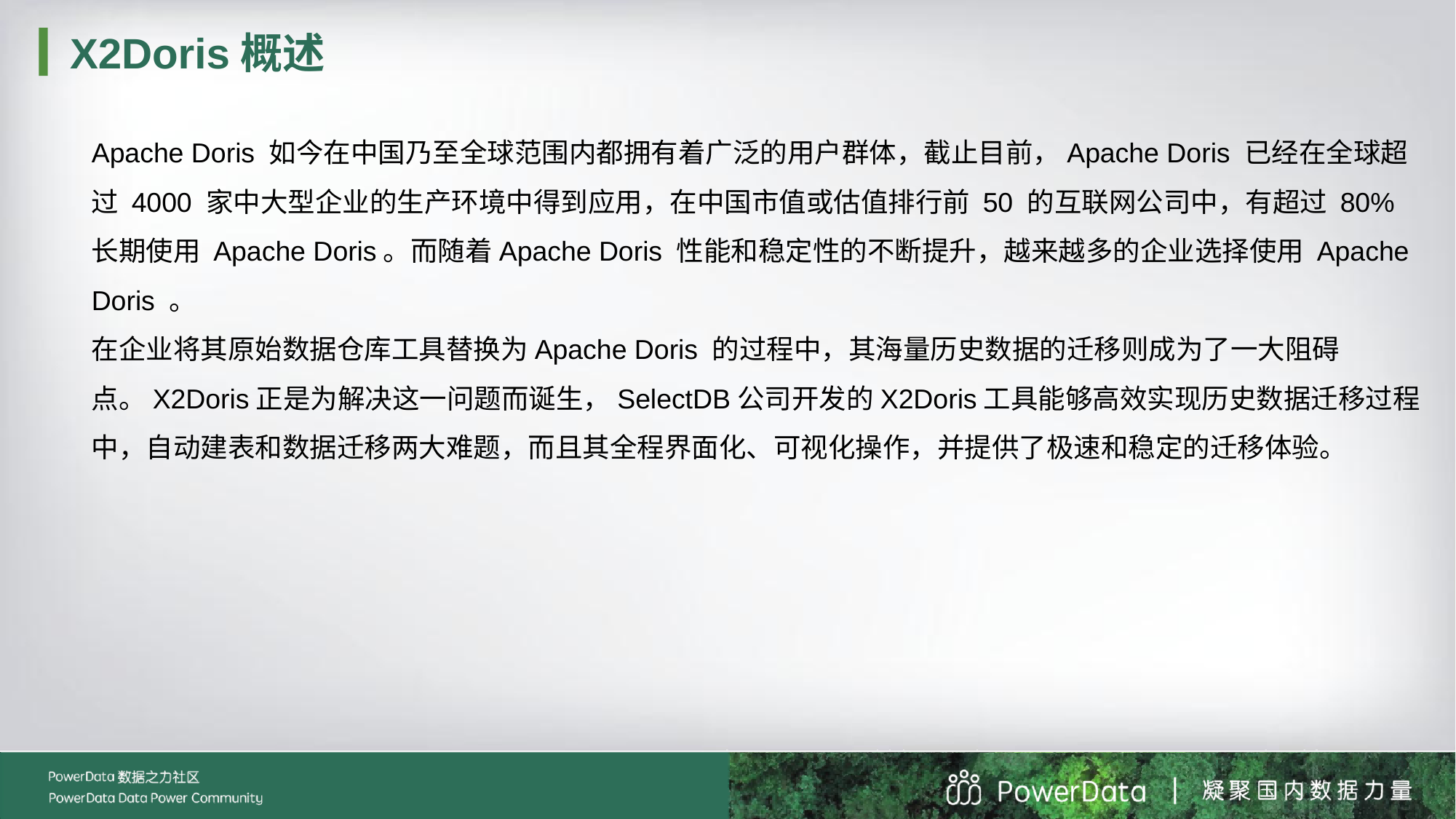

X2Doris概述

Apache Doris 如今在中国乃至全球范围内都拥有着广泛的用户群体，截止目前，Apache Doris 已经在全球超过 4000 家中大型企业的生产环境中得到应用，在中国市值或估值排行前 50 的互联网公司中，有超过 80% 长期使用 Apache Doris。而随着Apache Doris 性能和稳定性的不断提升，越来越多的企业选择使用 Apache Doris 。
在企业将其原始数据仓库工具替换为Apache Doris 的过程中，其海量历史数据的迁移则成为了一大阻碍点。X2Doris正是为解决这一问题而诞生，SelectDB公司开发的X2Doris工具能够高效实现历史数据迁移过程中，自动建表和数据迁移两大难题，而且其全程界面化、可视化操作，并提供了极速和稳定的迁移体验。